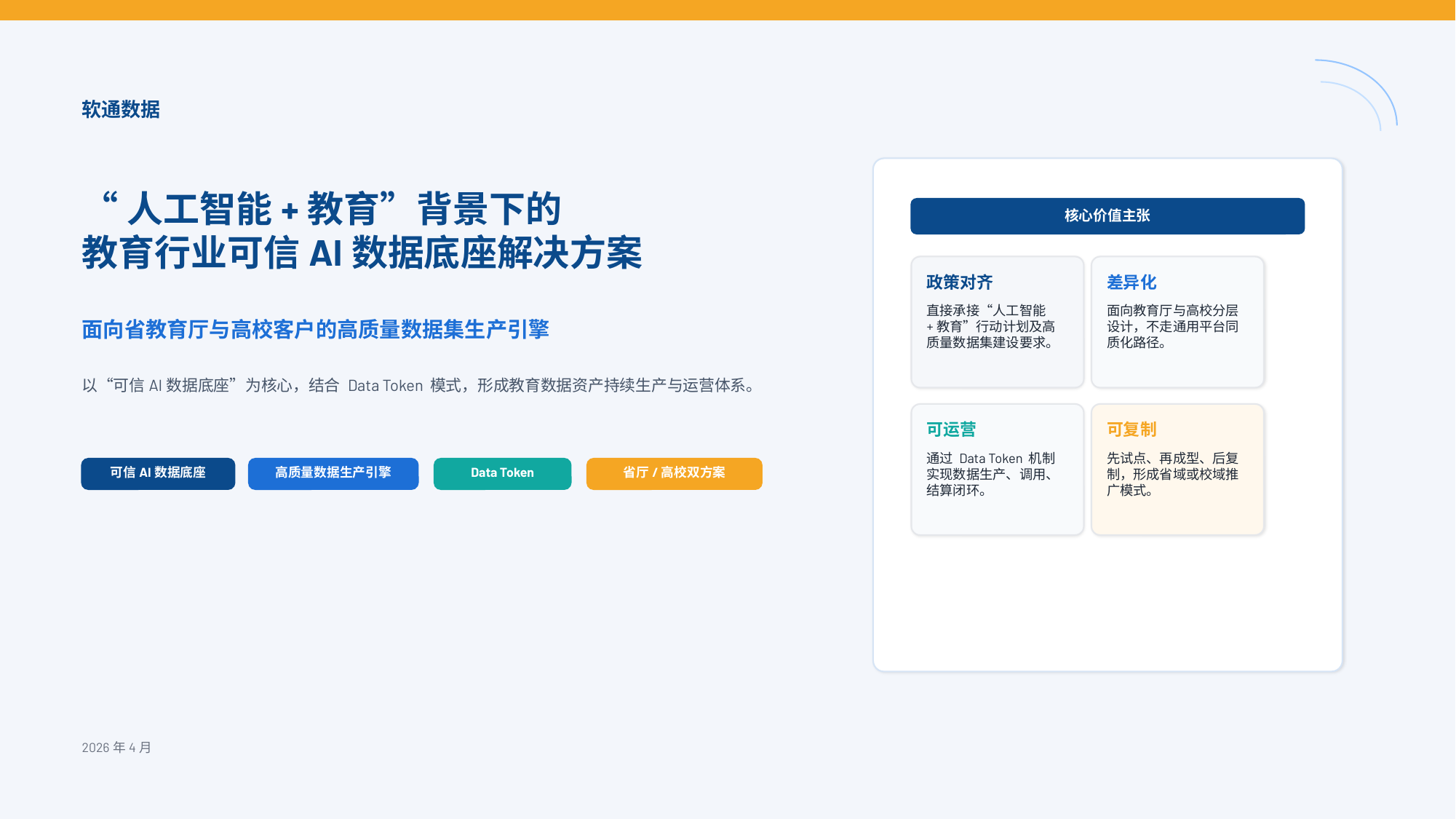

软通数据

“人工智能+教育”背景下的
教育行业可信AI数据底座解决方案

核心价值主张

政策对齐
差异化
直接承接“人工智能+教育”行动计划及高质量数据集建设要求。
面向教育厅与高校分层设计，不走通用平台同质化路径。
面向省教育厅与高校客户的高质量数据集生产引擎
以“可信AI数据底座”为核心，结合 Data Token 模式，形成教育数据资产持续生产与运营体系。

可运营
可复制
通过 Data Token 机制实现数据生产、调用、结算闭环。
先试点、再成型、后复制，形成省域或校域推广模式。

可信AI数据底座
高质量数据生产引擎
Data Token
省厅/高校双方案
2026年4月